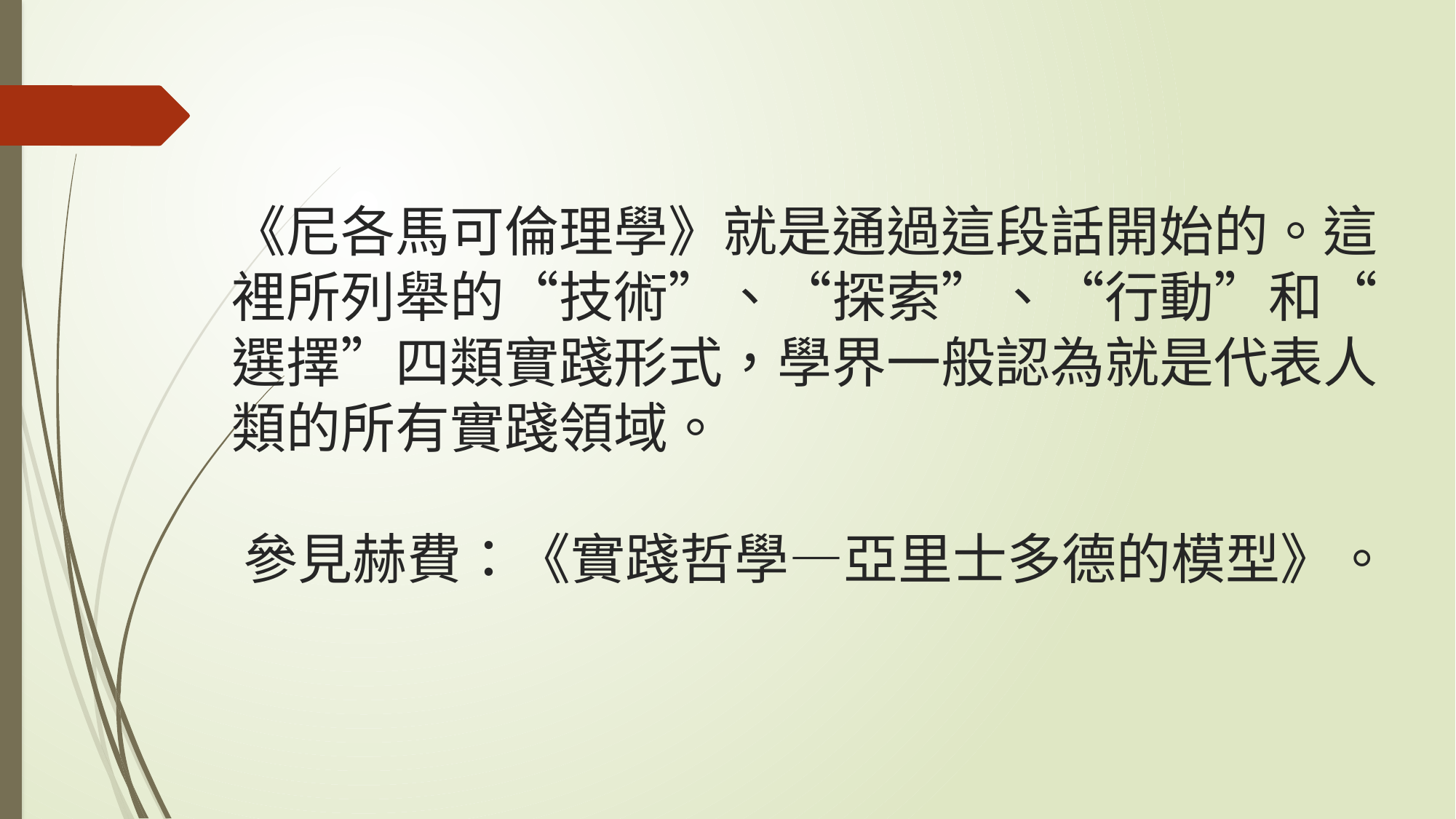

# 《尼各馬可倫理學》就是通過這段話開始的。這裡所列舉的“技術”、“探索”、“行動”和“選擇”四類實踐形式，學界一般認為就是代表人類的所有實踐領域。 參見赫費：《實踐哲學—亞里士多德的模型》。